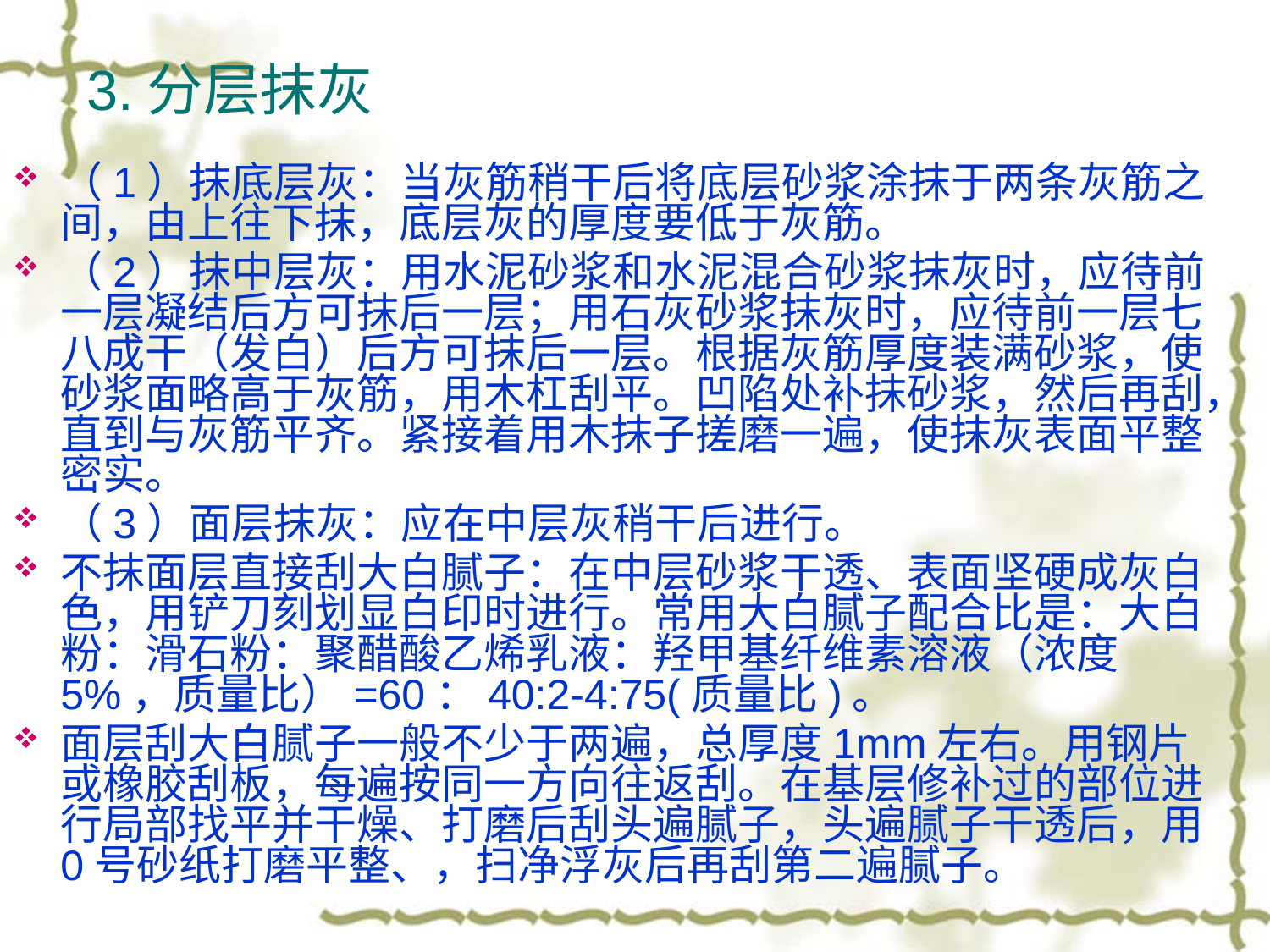

# 3.分层抹灰
（1）抹底层灰：当灰筋稍干后将底层砂浆涂抹于两条灰筋之间，由上往下抹，底层灰的厚度要低于灰筋。
（2）抹中层灰：用水泥砂浆和水泥混合砂浆抹灰时，应待前一层凝结后方可抹后一层；用石灰砂浆抹灰时，应待前一层七八成干（发白）后方可抹后一层。根据灰筋厚度装满砂浆，使砂浆面略高于灰筋，用木杠刮平。凹陷处补抹砂浆，然后再刮，直到与灰筋平齐。紧接着用木抹子搓磨一遍，使抹灰表面平整密实。
（3）面层抹灰：应在中层灰稍干后进行。
不抹面层直接刮大白腻子：在中层砂浆干透、表面坚硬成灰白色，用铲刀刻划显白印时进行。常用大白腻子配合比是：大白粉：滑石粉：聚醋酸乙烯乳液：羟甲基纤维素溶液（浓度5%，质量比）=60：40:2-4:75(质量比)。
面层刮大白腻子一般不少于两遍，总厚度1mm左右。用钢片或橡胶刮板，每遍按同一方向往返刮。在基层修补过的部位进行局部找平并干燥、打磨后刮头遍腻子，头遍腻子干透后，用0号砂纸打磨平整、，扫净浮灰后再刮第二遍腻子。